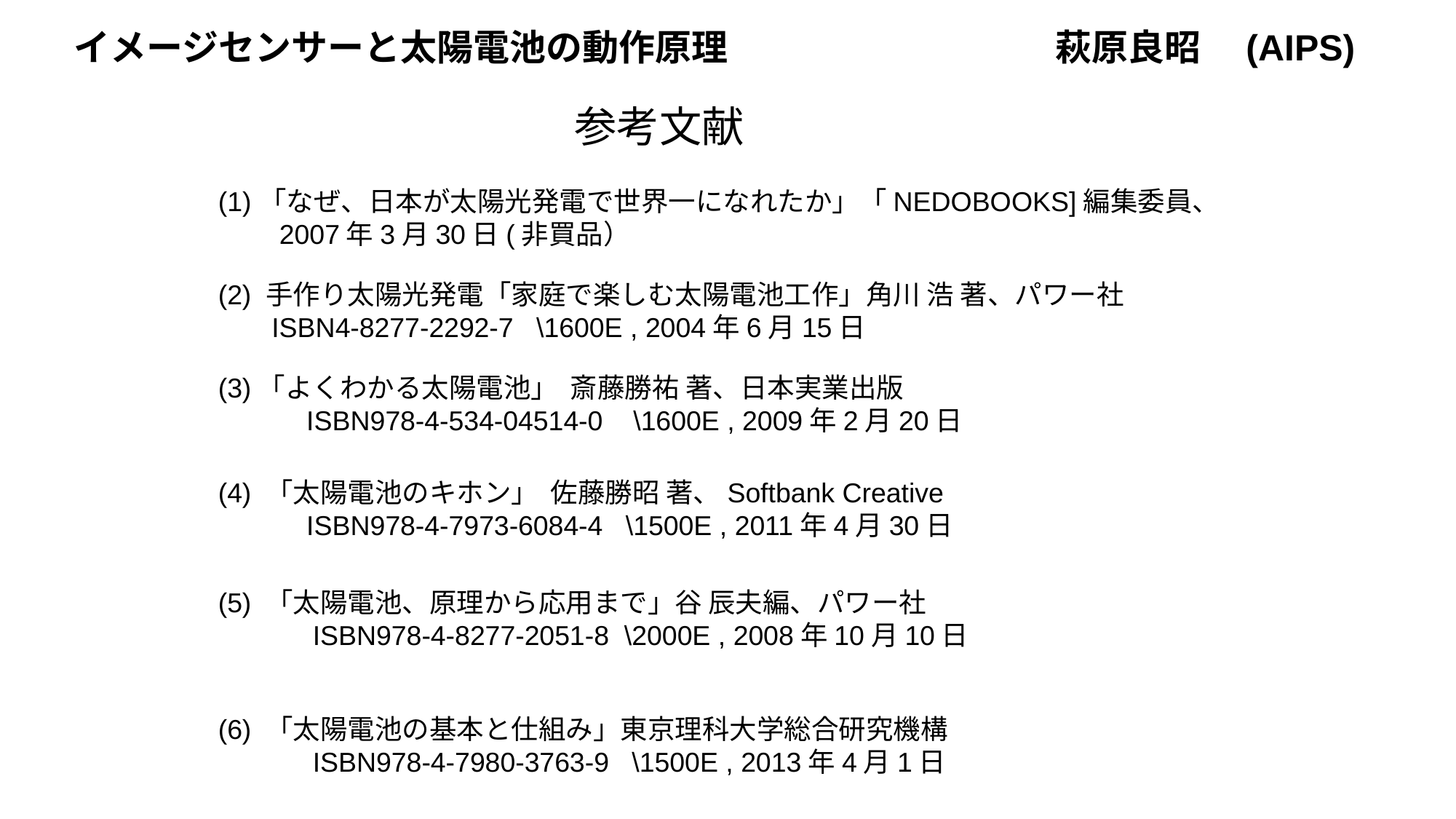

イメージセンサーと太陽電池の動作原理　　　　　　　　　萩原良昭　(AIPS)

                         参考文献
「なぜ、日本が太陽光発電で世界一になれたか」「NEDOBOOKS]編集委員、
        2007年3月30日(非買品）
(2) 手作り太陽光発電「家庭で楽しむ太陽電池工作」角川 浩 著、パワー社
       ISBN4-8277-2292-7   \1600E , 2004年6月15日
(3)「よくわかる太陽電池」  斎藤勝祐 著、日本実業出版
　　　ISBN978-4-534-04514-0    \1600E , 2009年2月20日

(4) 「太陽電池のキホン」  佐藤勝昭 著、Softbank Creative
　　　ISBN978-4-7973-6084-4   \1500E , 2011年4月30日

(5) 「太陽電池、原理から応用まで」谷 辰夫編、パワー社
　　　 ISBN978-4-8277-2051-8  \2000E , 2008年10月10日

(6) 「太陽電池の基本と仕組み」東京理科大学総合研究機構
　　　 ISBN978-4-7980-3763-9   \1500E , 2013年4月1日